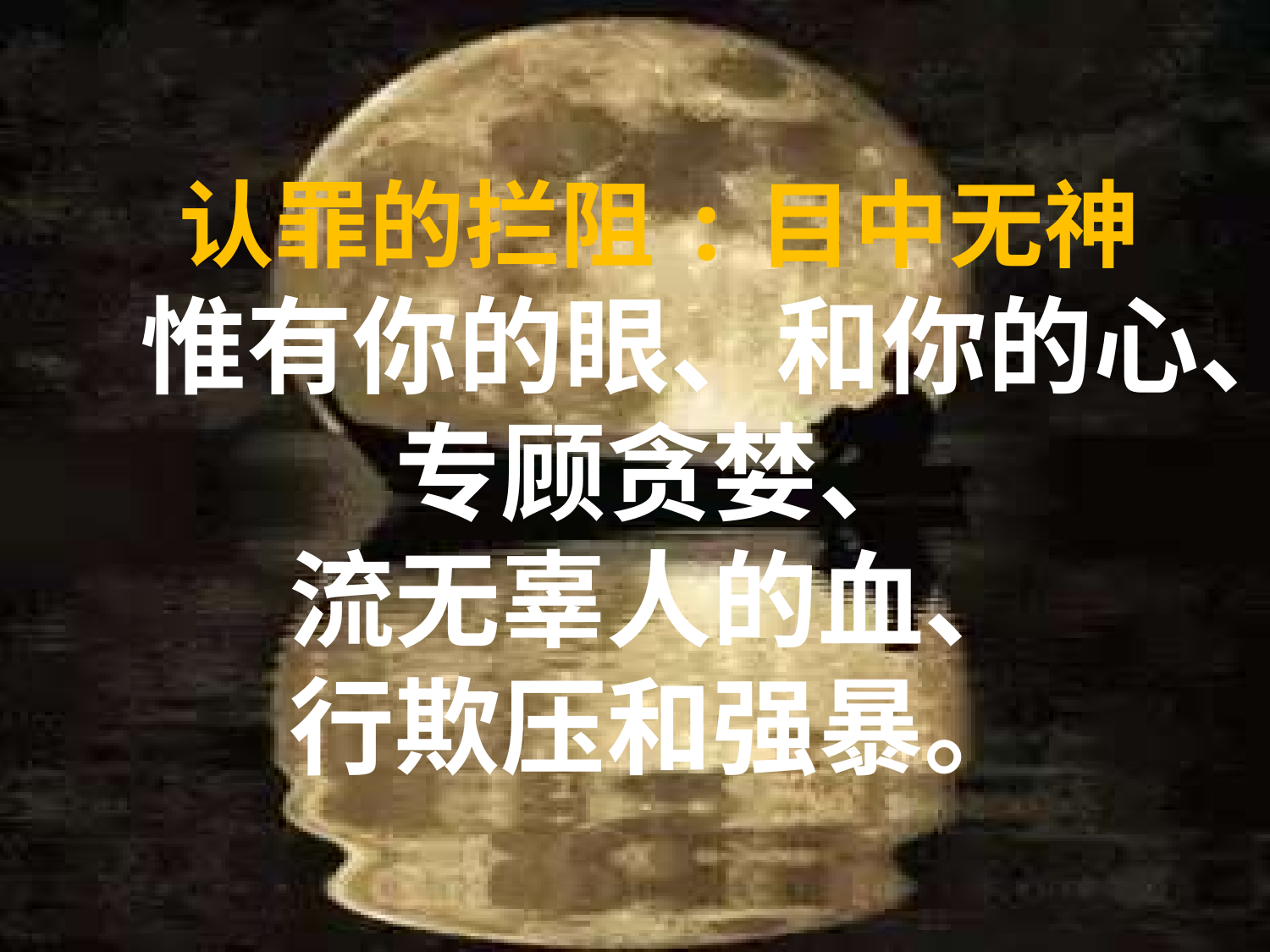

# 认罪的拦阻:目中无神 惟有你的眼、和你的心、专顾贪婪、 流无辜人的血、 行欺压和强暴。